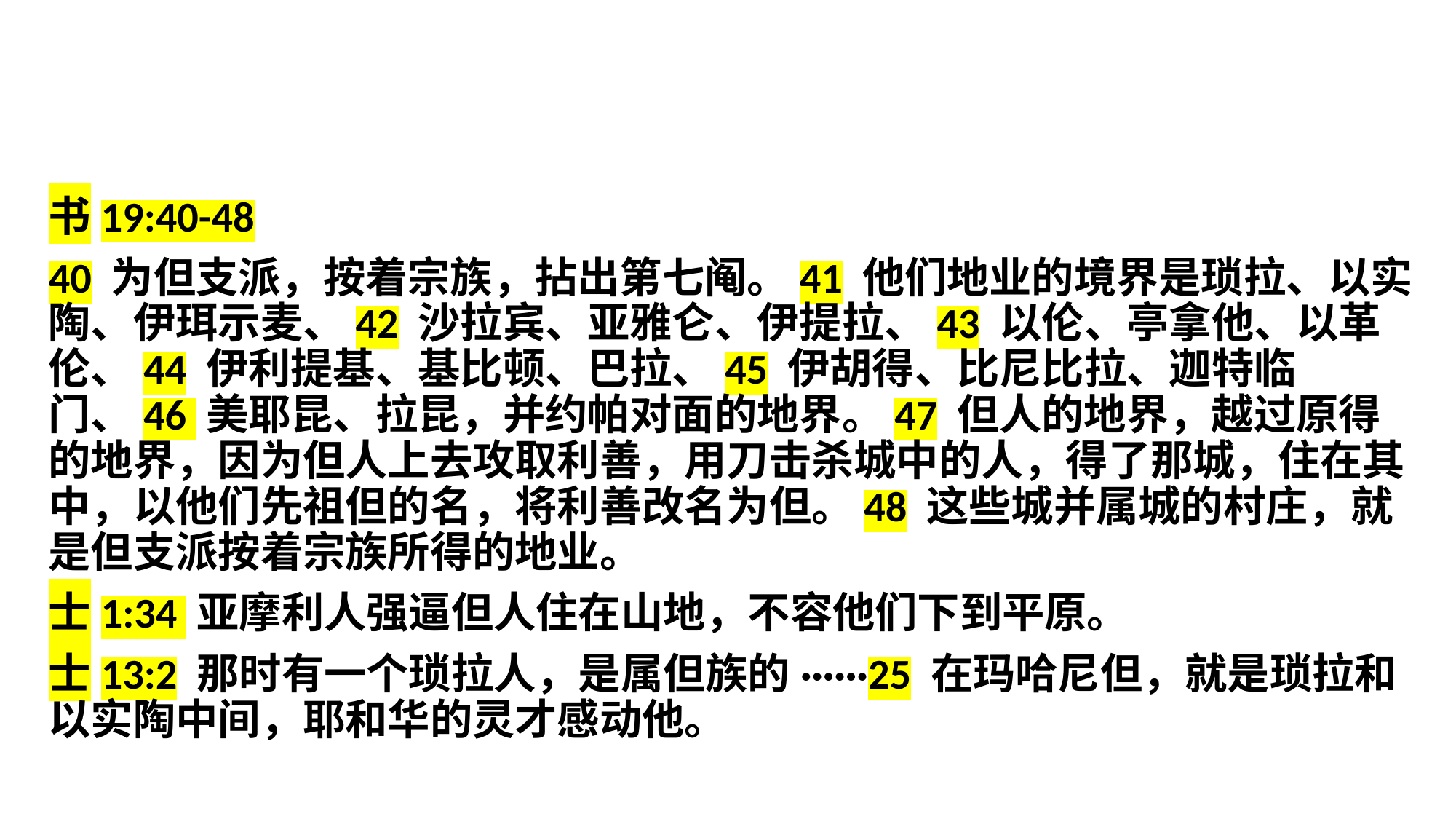

书19:40-48
40 为但支派，按着宗族，拈出第七阄。41 他们地业的境界是琐拉、以实陶、伊珥示麦、42 沙拉宾、亚雅仑、伊提拉、43 以伦、亭拿他、以革伦、44 伊利提基、基比顿、巴拉、45 伊胡得、比尼比拉、迦特临门、46 美耶昆、拉昆，并约帕对面的地界。47 但人的地界，越过原得的地界，因为但人上去攻取利善，用刀击杀城中的人，得了那城，住在其中，以他们先祖但的名，将利善改名为但。48 这些城并属城的村庄，就是但支派按着宗族所得的地业。
士1:34 亚摩利人强逼但人住在山地，不容他们下到平原。
士13:2 那时有一个琐拉人，是属但族的······25 在玛哈尼但，就是琐拉和以实陶中间，耶和华的灵才感动他。